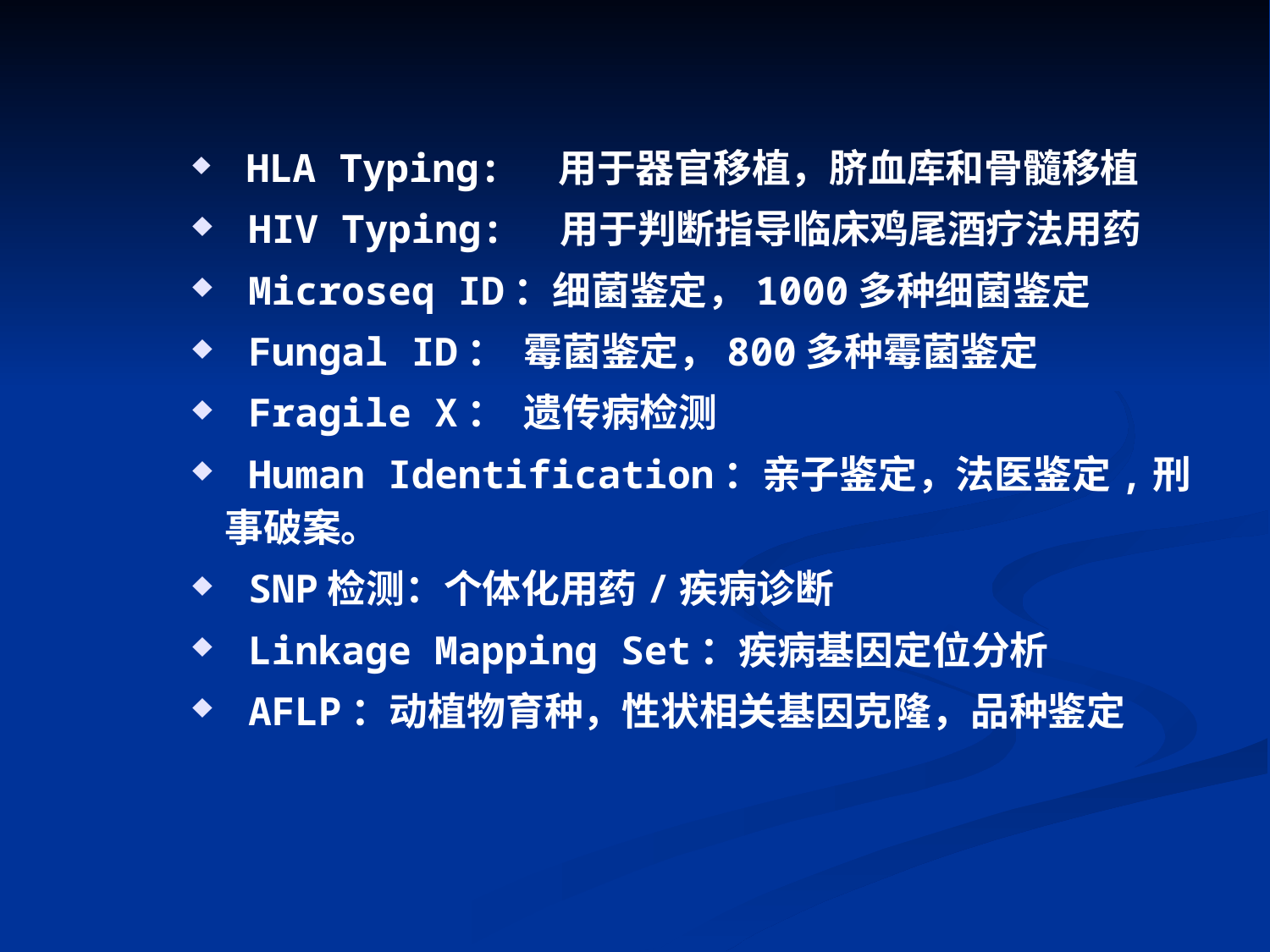

HLA Typing:  用于器官移植，脐血库和骨髓移植
 HIV Typing:  用于判断指导临床鸡尾酒疗法用药
 Microseq ID：细菌鉴定，1000多种细菌鉴定
 Fungal ID：  霉菌鉴定，800多种霉菌鉴定
 Fragile X：  遗传病检测
 Human Identification：亲子鉴定，法医鉴定,刑事破案。
 SNP检测：个体化用药/疾病诊断
 Linkage Mapping Set：疾病基因定位分析
 AFLP：动植物育种，性状相关基因克隆，品种鉴定